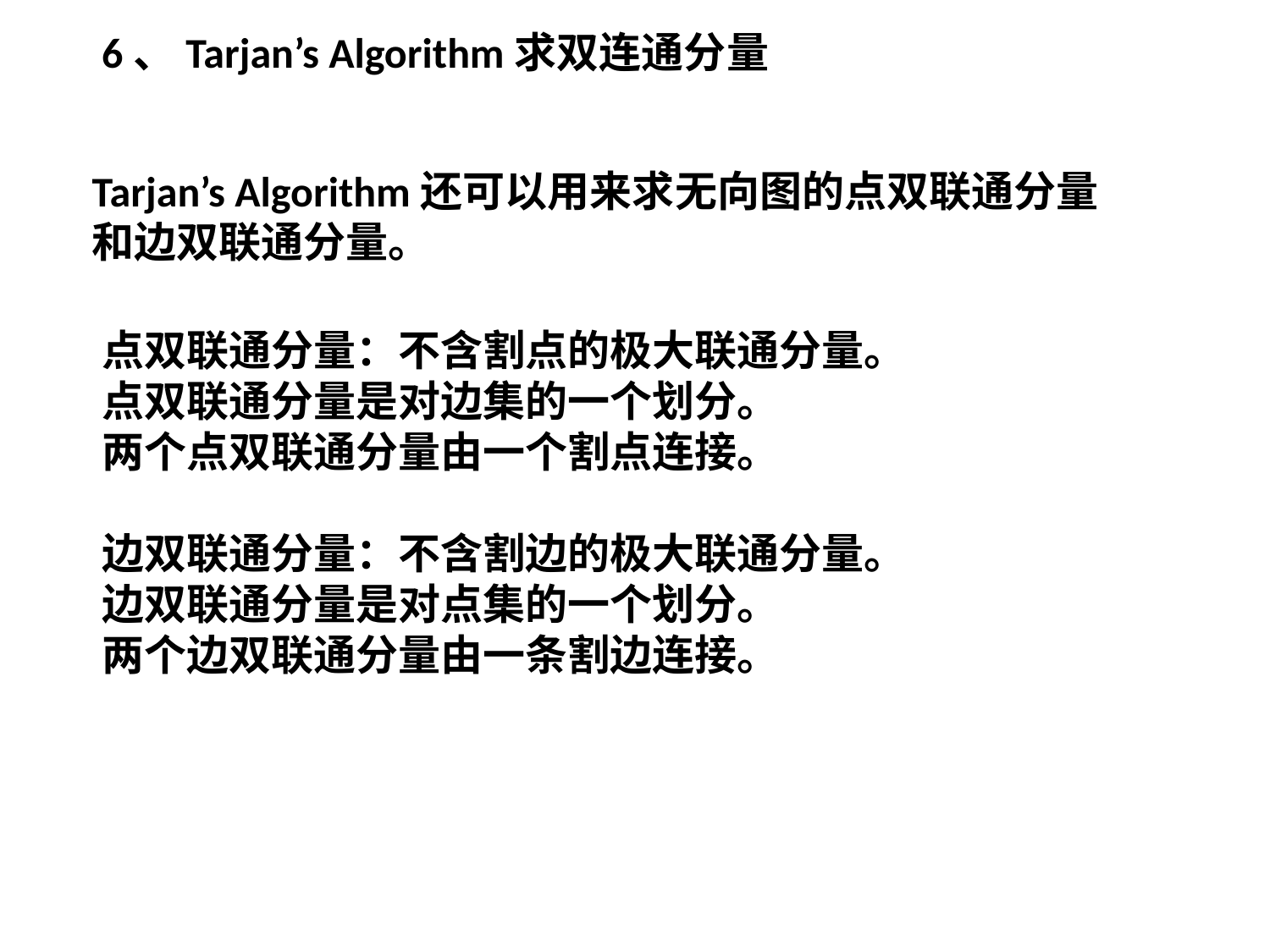

6、Tarjan’s Algorithm求双连通分量
Tarjan’s Algorithm还可以用来求无向图的点双联通分量和边双联通分量。
点双联通分量：不含割点的极大联通分量。
点双联通分量是对边集的一个划分。
两个点双联通分量由一个割点连接。

边双联通分量：不含割边的极大联通分量。
边双联通分量是对点集的一个划分。
两个边双联通分量由一条割边连接。